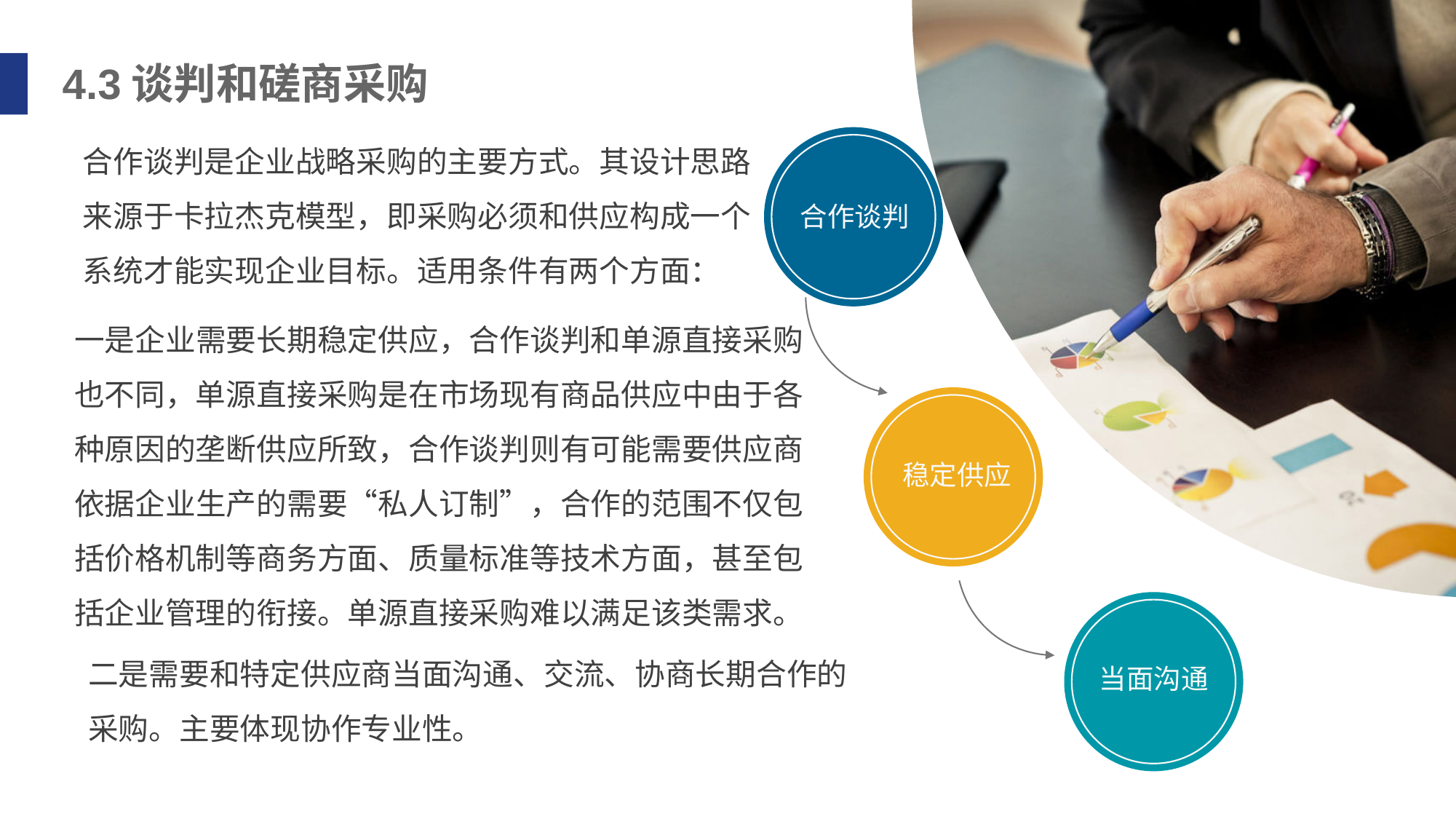

4.3谈判和磋商采购

合作谈判是企业战略采购的主要方式。其设计思路来源于卡拉杰克模型，即采购必须和供应构成一个系统才能实现企业目标。适用条件有两个方面：

合作谈判

一是企业需要长期稳定供应，合作谈判和单源直接采购也不同，单源直接采购是在市场现有商品供应中由于各种原因的垄断供应所致，合作谈判则有可能需要供应商依据企业生产的需要“私人订制”，合作的范围不仅包括价格机制等商务方面、质量标准等技术方面，甚至包括企业管理的衔接。单源直接采购难以满足该类需求。

稳定供应

二是需要和特定供应商当面沟通、交流、协商长期合作的采购。主要体现协作专业性。
当面沟通